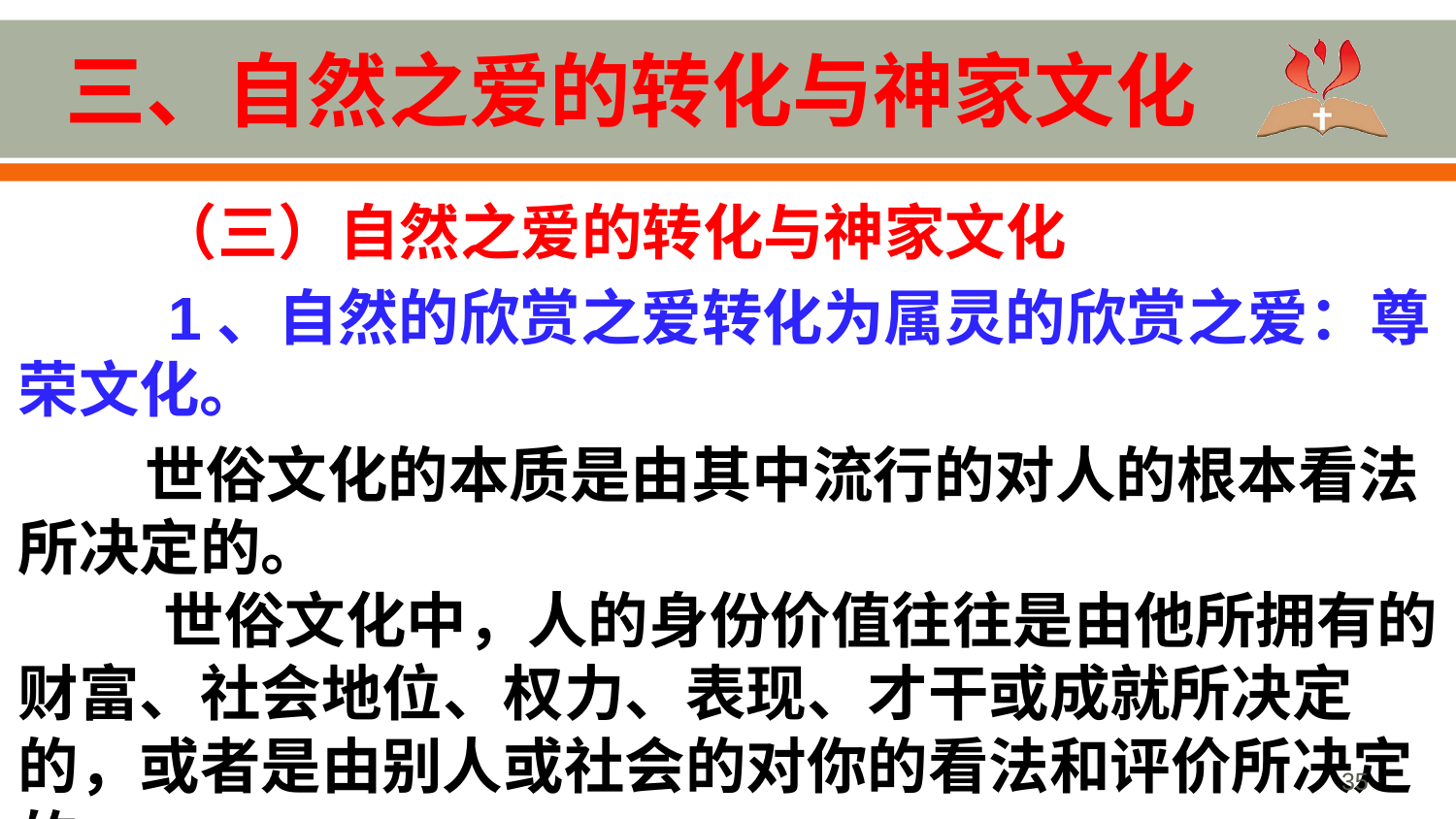

# 三、自然之爱的转化与神家文化
         （三）自然之爱的转化与神家文化
         1、自然的欣赏之爱转化为属灵的欣赏之爱：尊荣文化。
世俗文化的本质是由其中流行的对人的根本看法所决定的。                                                                                       	世俗文化中，人的身份价值往往是由他所拥有的财富、社会地位、权力、表现、才干或成就所决定的，或者是由别人或社会的对你的看法和评价所决定的。

35